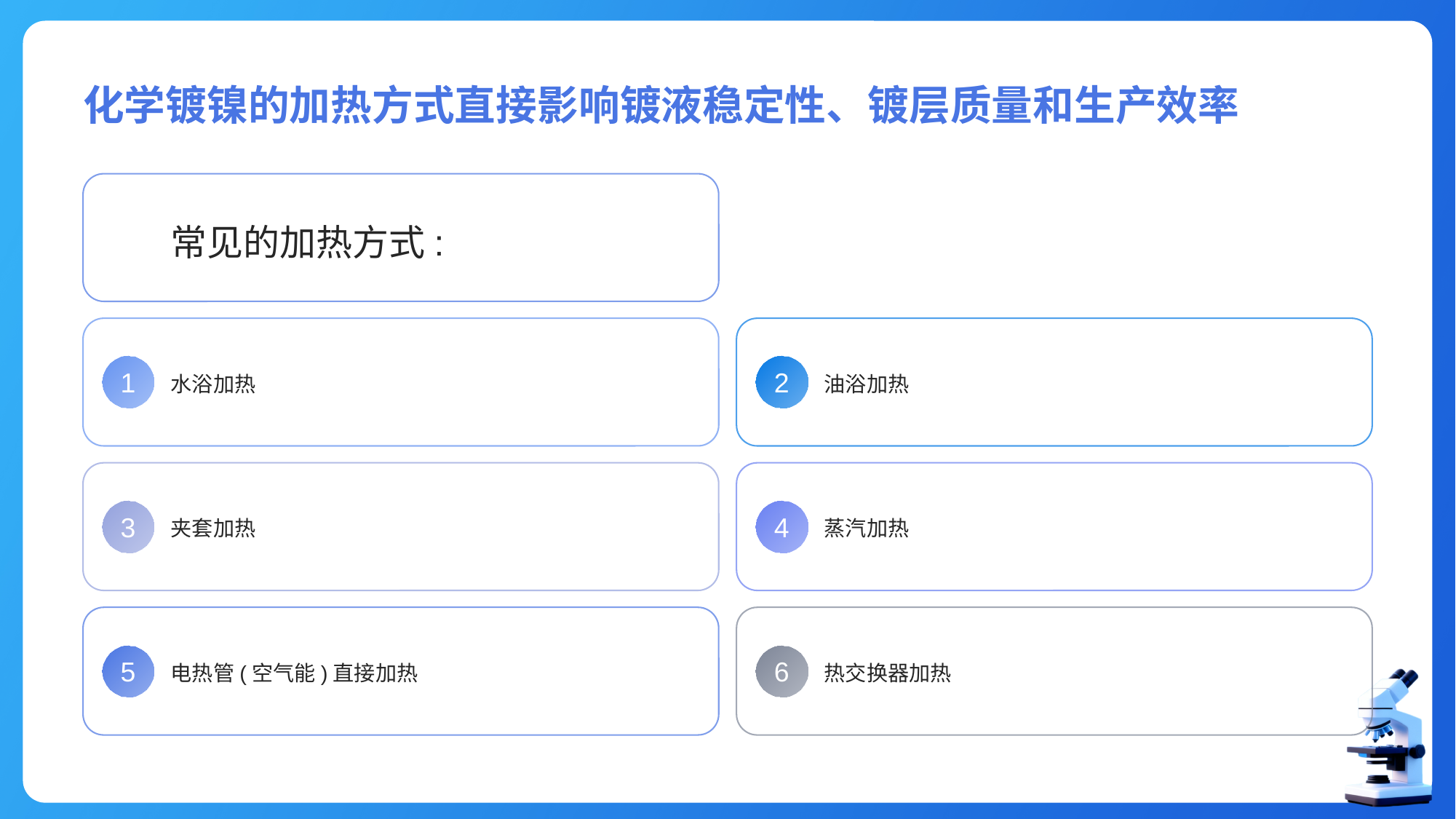

# 化学镀镍的加热方式直接影响镀液稳定性、镀层质量和生产效率
常见的加热方式:
水浴加热
油浴加热
1
2
夹套加热
蒸汽加热
3
4
电热管(空气能)直接加热
热交换器加热
5
6